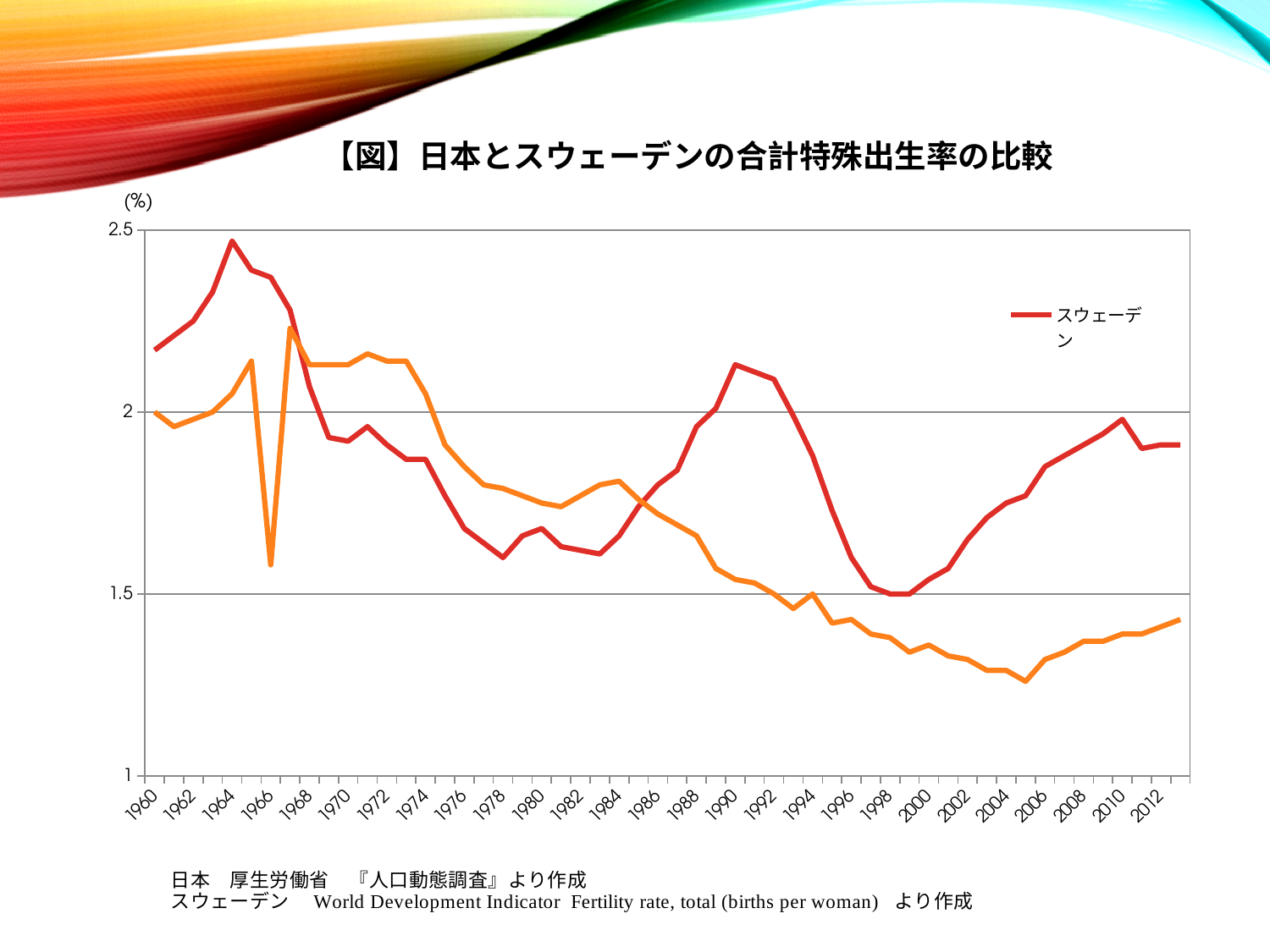

### Chart: 【図】日本とスウェーデンの合計特殊出生率の比較

| Category | スウェーデン | 日本 |
|---|---|---|
| 1960 | 2.17 | 2.0 |
| 1961 | 2.21 | 1.96 |
| 1962 | 2.25 | 1.98 |
| 1963 | 2.33 | 2.0 |
| 1964 | 2.47 | 2.05 |
| 1965 | 2.39 | 2.14 |
| 1966 | 2.37 | 1.58 |
| 1967 | 2.28 | 2.23 |
| 1968 | 2.07 | 2.13 |
| 1969 | 1.93 | 2.13 |
| 1970 | 1.92 | 2.13 |
| 1971 | 1.96 | 2.16 |
| 1972 | 1.91 | 2.14 |
| 1973 | 1.87 | 2.14 |
| 1974 | 1.87 | 2.05 |
| 1975 | 1.77 | 1.91 |
| 1976 | 1.68 | 1.85 |
| 1977 | 1.64 | 1.8 |
| 1978 | 1.6 | 1.79 |
| 1979 | 1.66 | 1.77 |
| 1980 | 1.68 | 1.75 |
| 1981 | 1.63 | 1.74 |
| 1982 | 1.62 | 1.77 |
| 1983 | 1.61 | 1.8 |
| 1984 | 1.66 | 1.81 |
| 1985 | 1.74 | 1.76 |
| 1986 | 1.8 | 1.72 |
| 1987 | 1.84 | 1.69 |
| 1988 | 1.96 | 1.66 |
| 1989 | 2.01 | 1.57 |
| 1990 | 2.13 | 1.54 |
| 1991 | 2.11 | 1.53 |
| 1992 | 2.09 | 1.5 |
| 1993 | 1.99 | 1.46 |
| 1994 | 1.88 | 1.5 |
| 1995 | 1.73 | 1.42 |
| 1996 | 1.6 | 1.43 |
| 1997 | 1.52 | 1.39 |
| 1998 | 1.5 | 1.38 |
| 1999 | 1.5 | 1.34 |
| 2000 | 1.54 | 1.36 |
| 2001 | 1.57 | 1.33 |
| 2002 | 1.65 | 1.32 |
| 2003 | 1.71 | 1.29 |
| 2004 | 1.75 | 1.29 |
| 2005 | 1.77 | 1.26 |
| 2006 | 1.85 | 1.32 |
| 2007 | 1.88 | 1.34 |
| 2008 | 1.91 | 1.37 |
| 2009 | 1.94 | 1.37 |
| 2010 | 1.98 | 1.39 |
| 2011 | 1.9 | 1.39 |
| 2012 | 1.91 | 1.41 |
| 2013 | 1.91 | 1.43 |
(%)